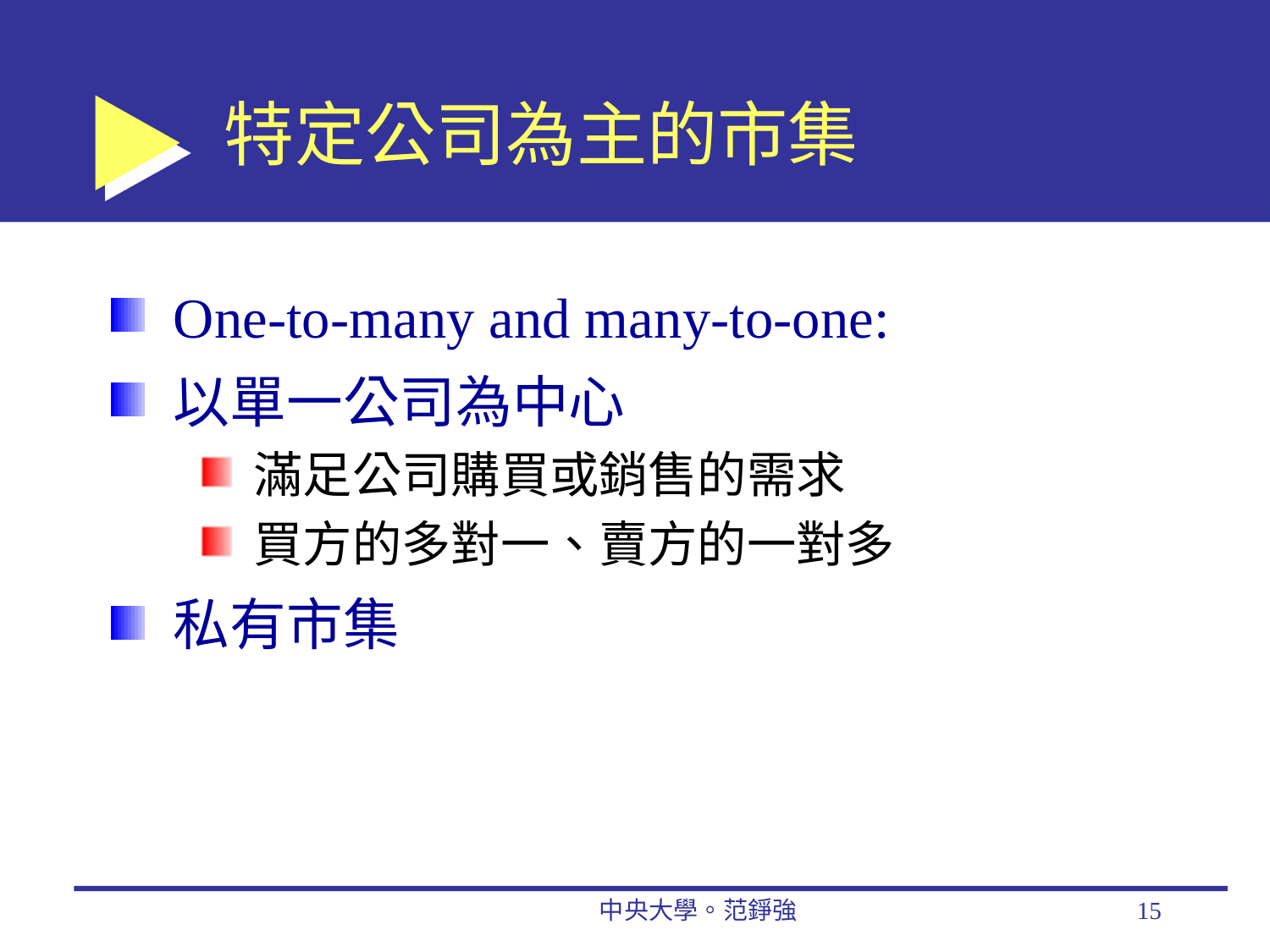

# 特定公司為主的市集
One-to-many and many-to-one:
以單一公司為中心
滿足公司購買或銷售的需求
買方的多對一、賣方的一對多
私有市集
中央大學。范錚強
15